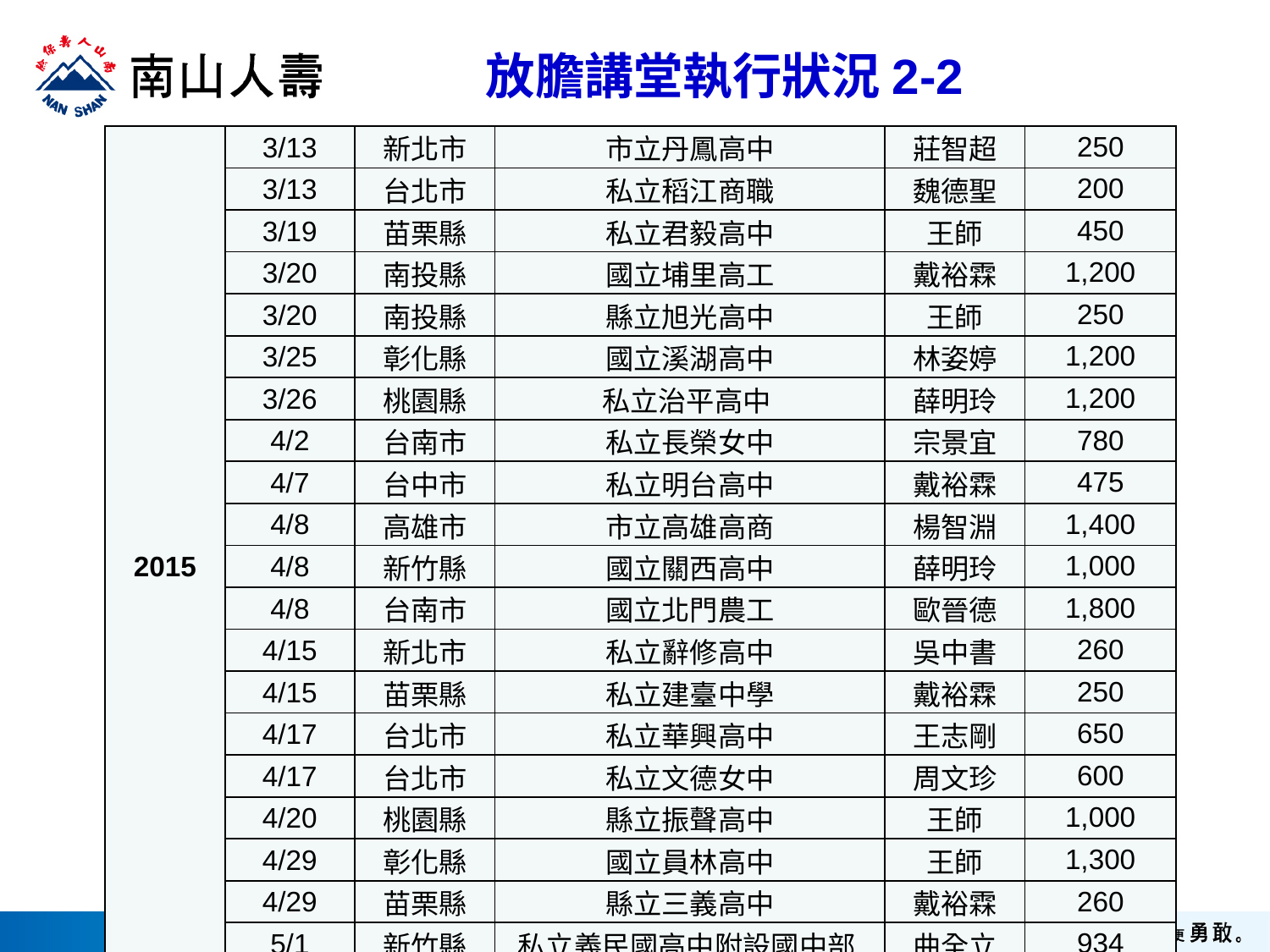

# 放膽講堂執行狀況2-2
| 2015 | 3/13 | 新北市 | 市立丹鳳高中 | 莊智超 | 250 |
| --- | --- | --- | --- | --- | --- |
|  | 3/13 | 台北市 | 私立稻江商職 | 魏德聖 | 200 |
|  | 3/19 | 苗栗縣 | 私立君毅高中 | 王師 | 450 |
|  | 3/20 | 南投縣 | 國立埔里高工 | 戴裕霖 | 1,200 |
|  | 3/20 | 南投縣 | 縣立旭光高中 | 王師 | 250 |
|  | 3/25 | 彰化縣 | 國立溪湖高中 | 林姿婷 | 1,200 |
|  | 3/26 | 桃園縣 | 私立治平高中 | 薛明玲 | 1,200 |
|  | 4/2 | 台南市 | 私立長榮女中 | 宗景宜 | 780 |
|  | 4/7 | 台中市 | 私立明台高中 | 戴裕霖 | 475 |
|  | 4/8 | 高雄市 | 市立高雄高商 | 楊智淵 | 1,400 |
|  | 4/8 | 新竹縣 | 國立關西高中 | 薛明玲 | 1,000 |
|  | 4/8 | 台南市 | 國立北門農工 | 歐晉德 | 1,800 |
|  | 4/15 | 新北市 | 私立辭修高中 | 吳中書 | 260 |
|  | 4/15 | 苗栗縣 | 私立建臺中學 | 戴裕霖 | 250 |
|  | 4/17 | 台北市 | 私立華興高中 | 王志剛 | 650 |
|  | 4/17 | 台北市 | 私立文德女中 | 周文珍 | 600 |
|  | 4/20 | 桃園縣 | 縣立振聲高中 | 王師 | 1,000 |
|  | 4/29 | 彰化縣 | 國立員林高中 | 王師 | 1,300 |
|  | 4/29 | 苗栗縣 | 縣立三義高中 | 戴裕霖 | 260 |
|  | 5/1 | 新竹縣 | 私立義民國高中附設國中部 | 曲全立 | 934 |
|  | 5/20 | 新北市 | 市立雙溪高中 | 林鵬良 | 600 |